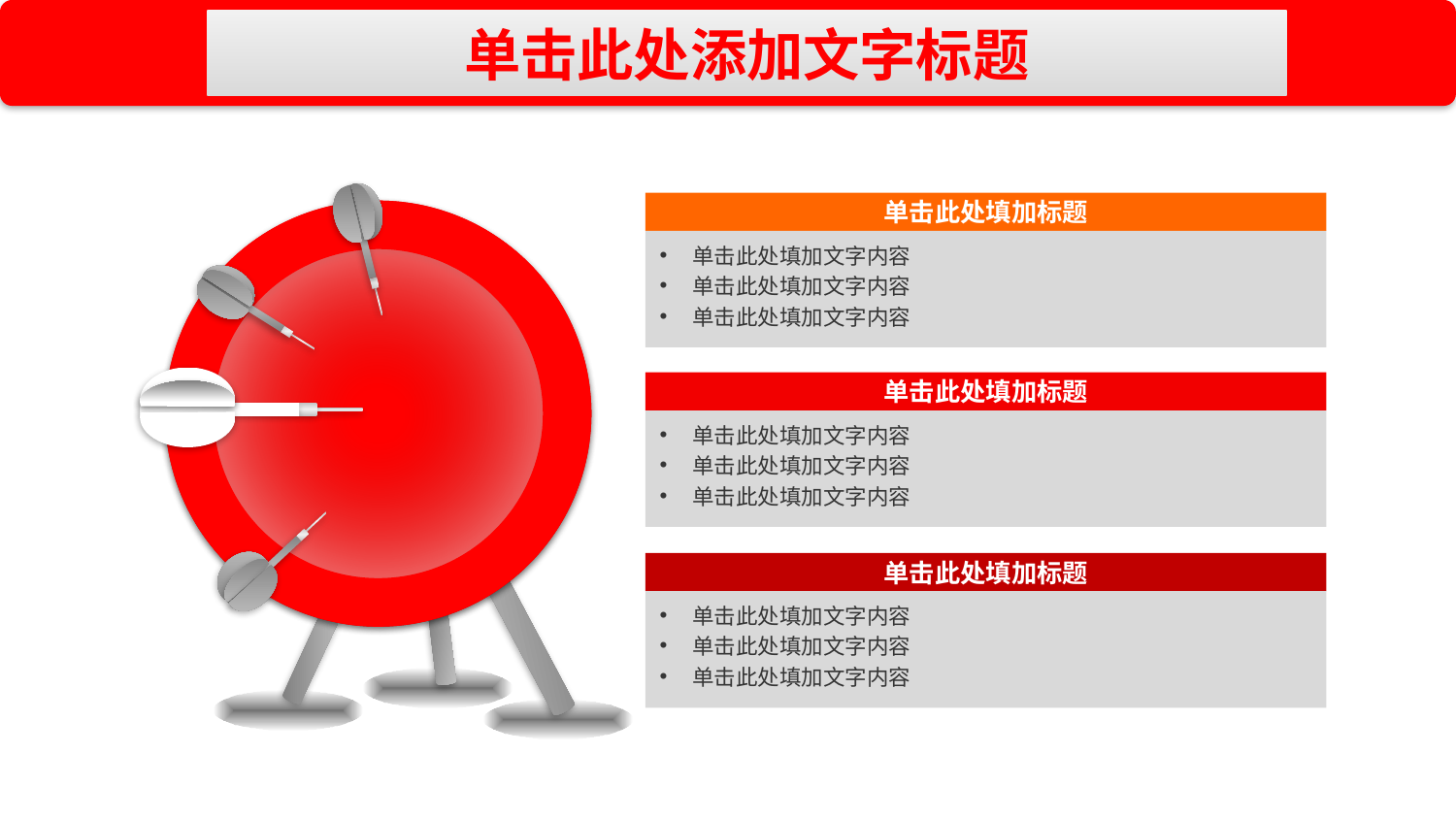

单击此处填加标题
单击此处填加文字内容
单击此处填加文字内容
单击此处填加文字内容

单击此处填加标题
单击此处填加文字内容
单击此处填加文字内容
单击此处填加文字内容

单击此处填加标题
单击此处填加文字内容
单击此处填加文字内容
单击此处填加文字内容